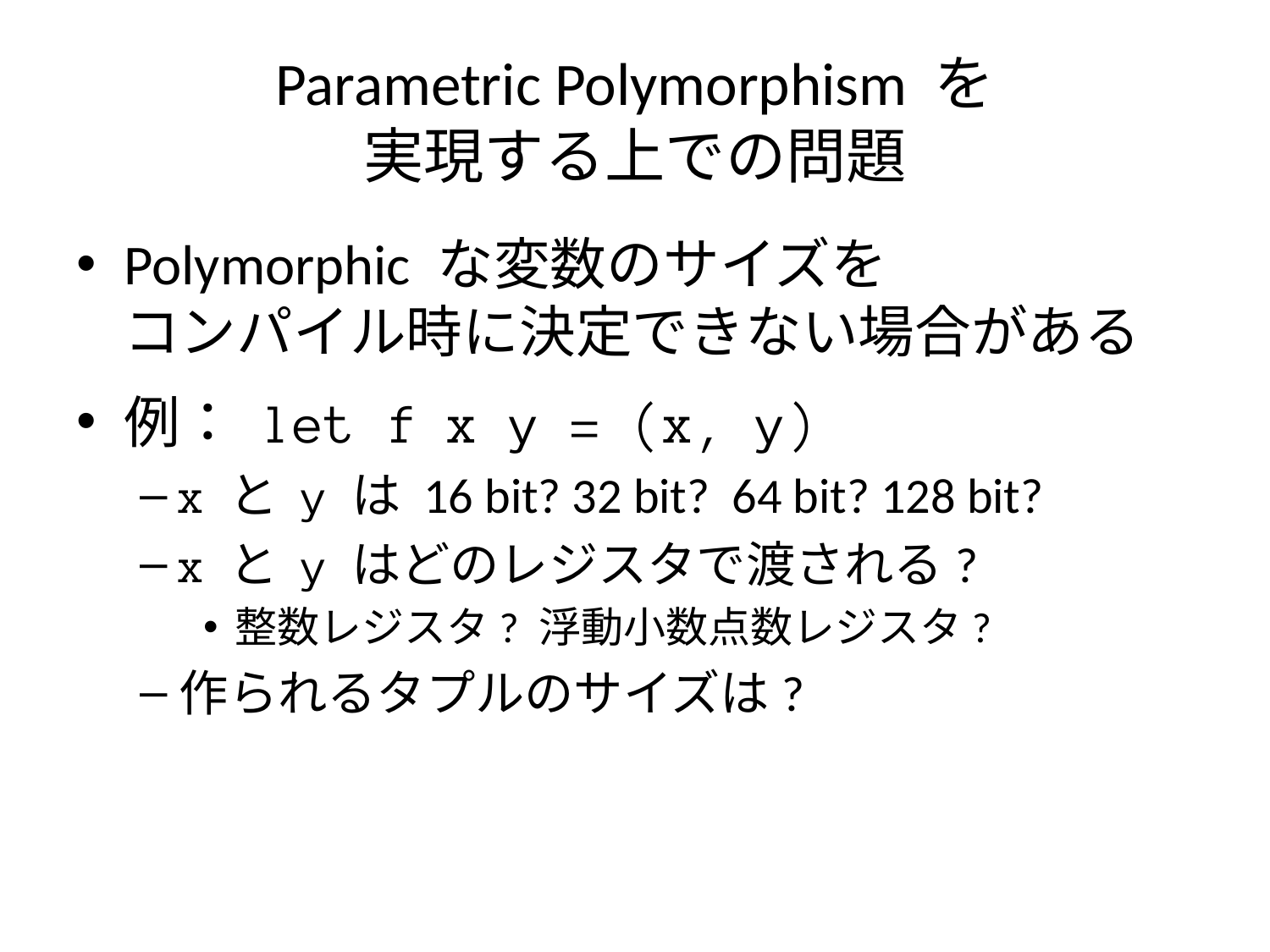

# Parametric Polymorphism を 実現する上での問題
Polymorphic な変数のサイズを
コンパイル時に決定できない場合がある
例： let f x y = (x, y)
x と y は 16 bit? 32 bit?  64 bit? 128 bit?
x と y はどのレジスタで渡される?
整数レジスタ? 浮動小数点数レジスタ?
作られるタプルのサイズは?